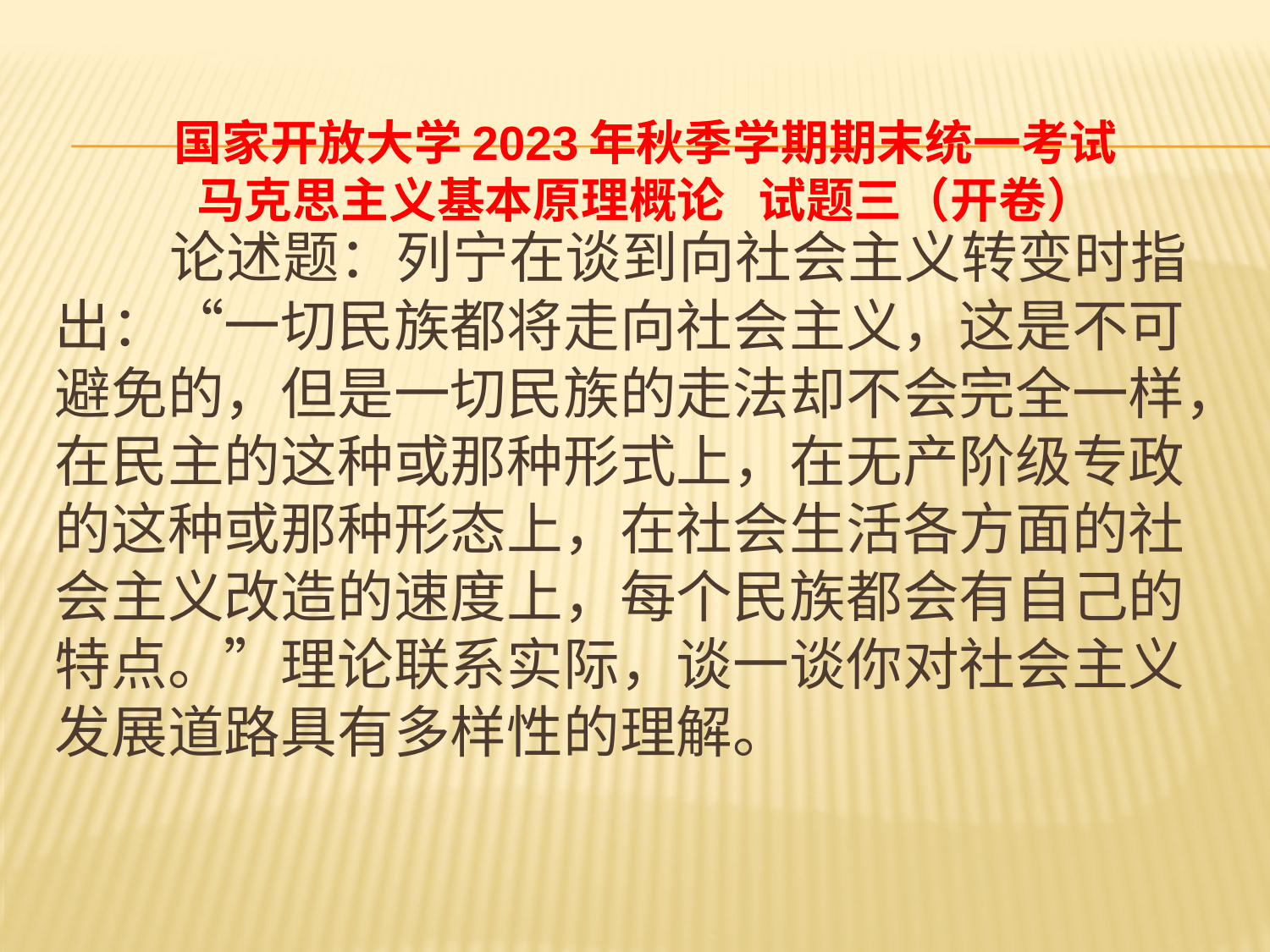

# 国家开放大学2023年秋季学期期末统一考试 马克思主义基本原理概论   试题三（开卷）
        论述题：列宁在谈到向社会主义转变时指出：“一切民族都将走向社会主义，这是不可避免的，但是一切民族的走法却不会完全一样，在民主的这种或那种形式上，在无产阶级专政的这种或那种形态上，在社会生活各方面的社会主义改造的速度上，每个民族都会有自己的特点。”理论联系实际，谈一谈你对社会主义发展道路具有多样性的理解。